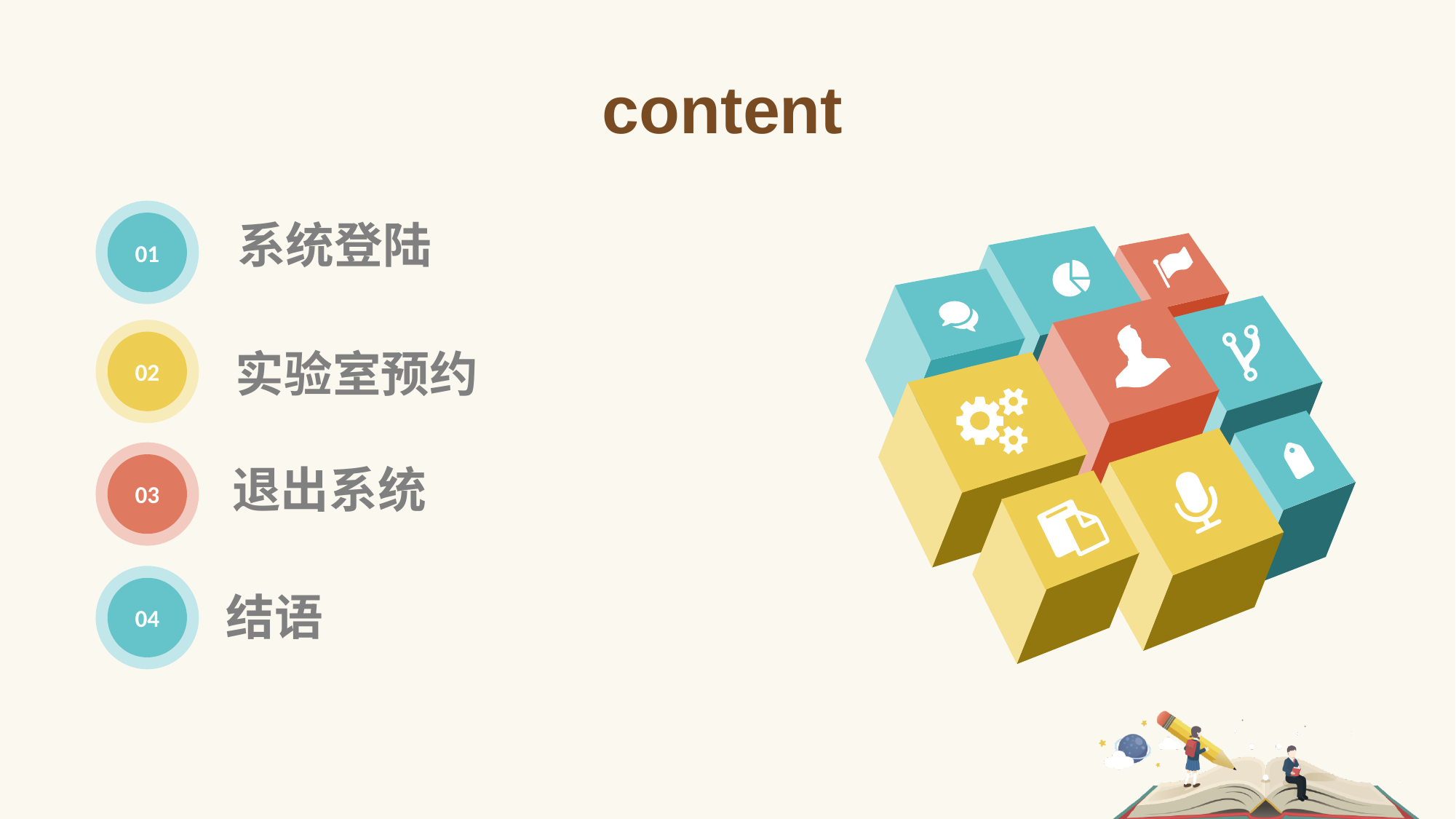

content

01
系统登陆

02

实验室预约

03

退出系统

04
结语